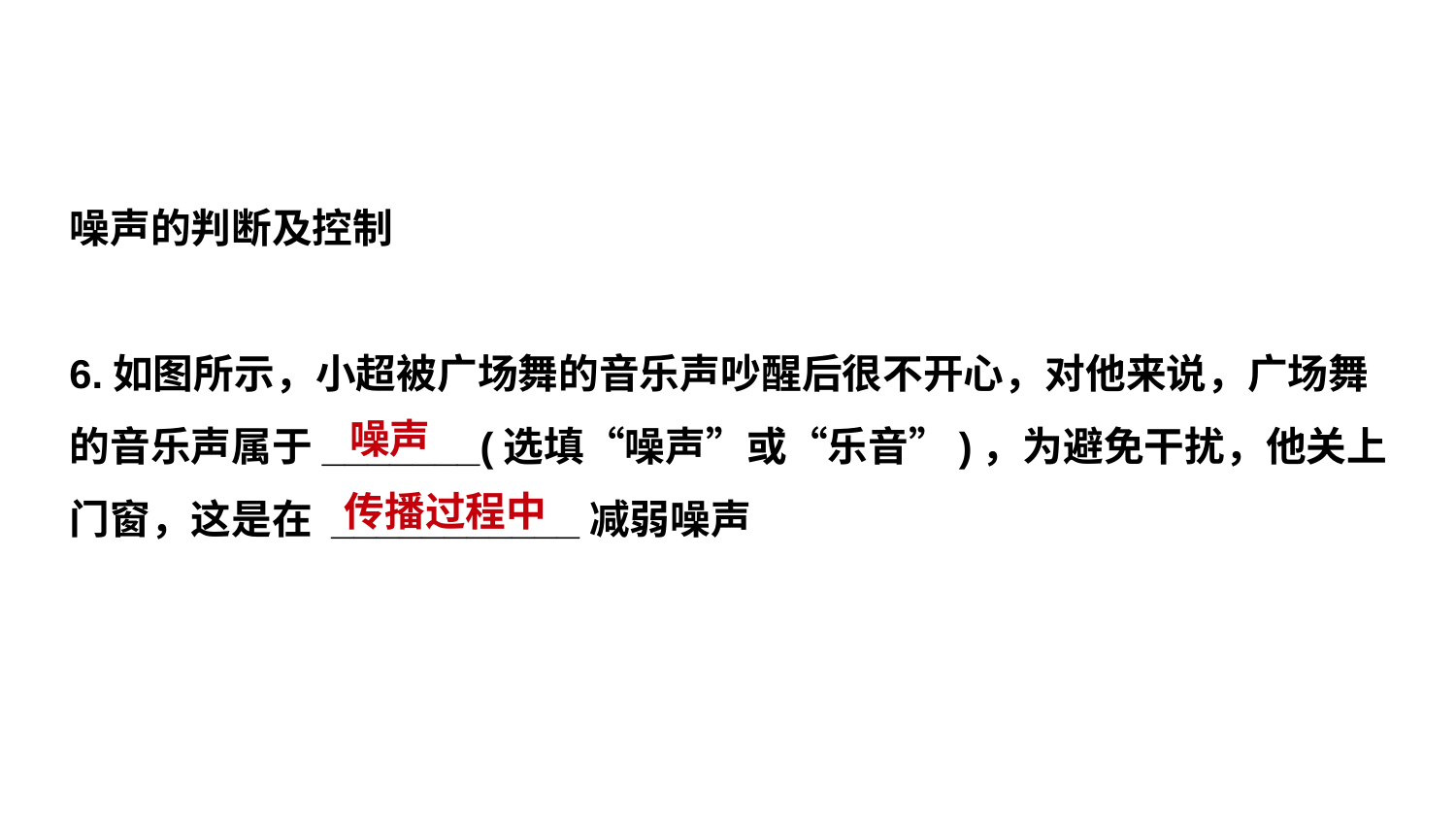

噪声的判断及控制

6.如图所示，小超被广场舞的音乐声吵醒后很不开心，对他来说，广场舞
的音乐声属于_______(选填“噪声”或“乐音”)，为避免干扰，他关上
门窗，这是在 ___________减弱噪声
 噪声
传播过程中